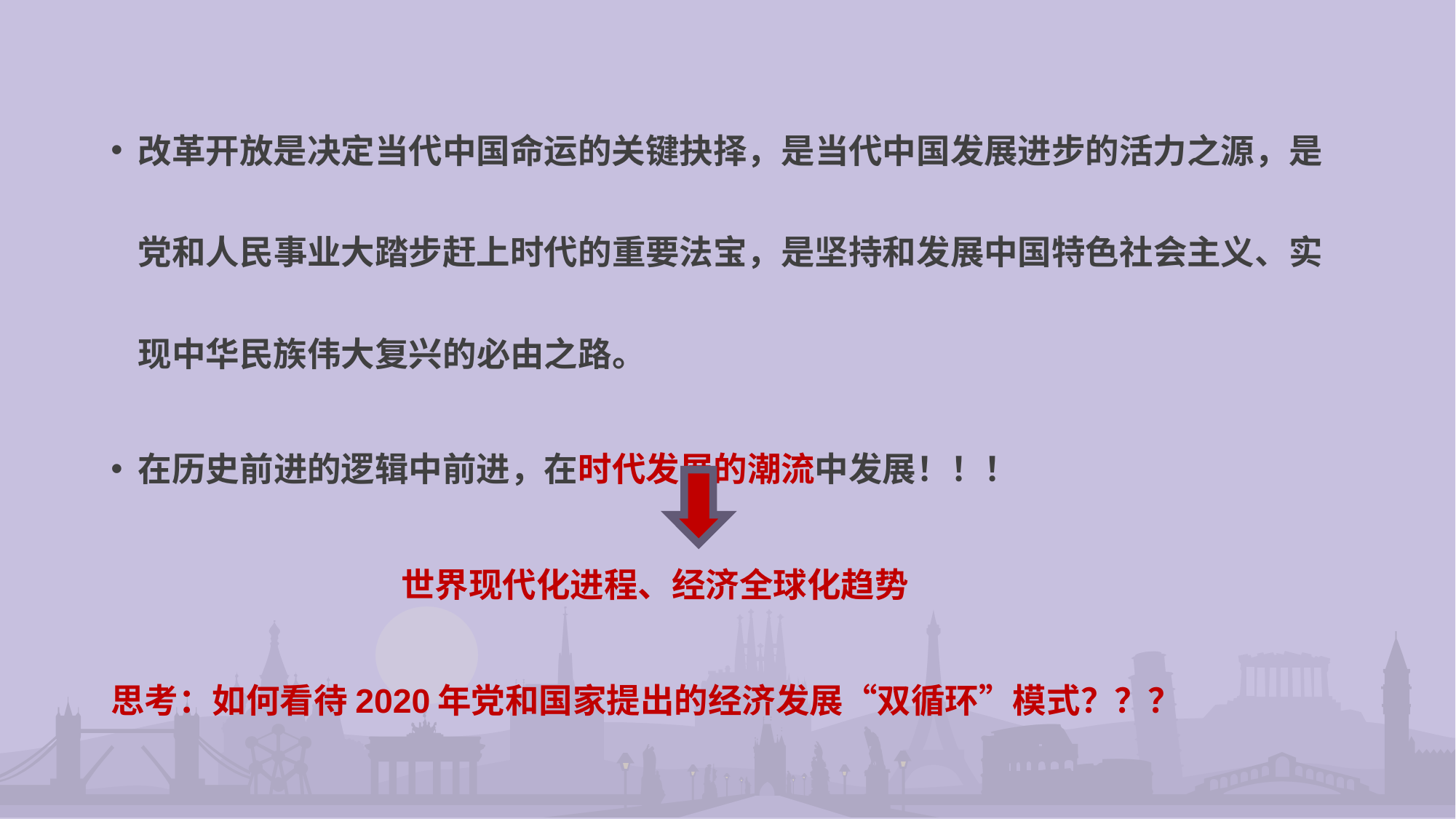

改革开放是决定当代中国命运的关键抉择，是当代中国发展进步的活力之源，是党和人民事业大踏步赶上时代的重要法宝，是坚持和发展中国特色社会主义、实现中华民族伟大复兴的必由之路。
在历史前进的逻辑中前进，在时代发展的潮流中发展！！！
                                     世界现代化进程、经济全球化趋势
思考：如何看待2020年党和国家提出的经济发展“双循环”模式？？？